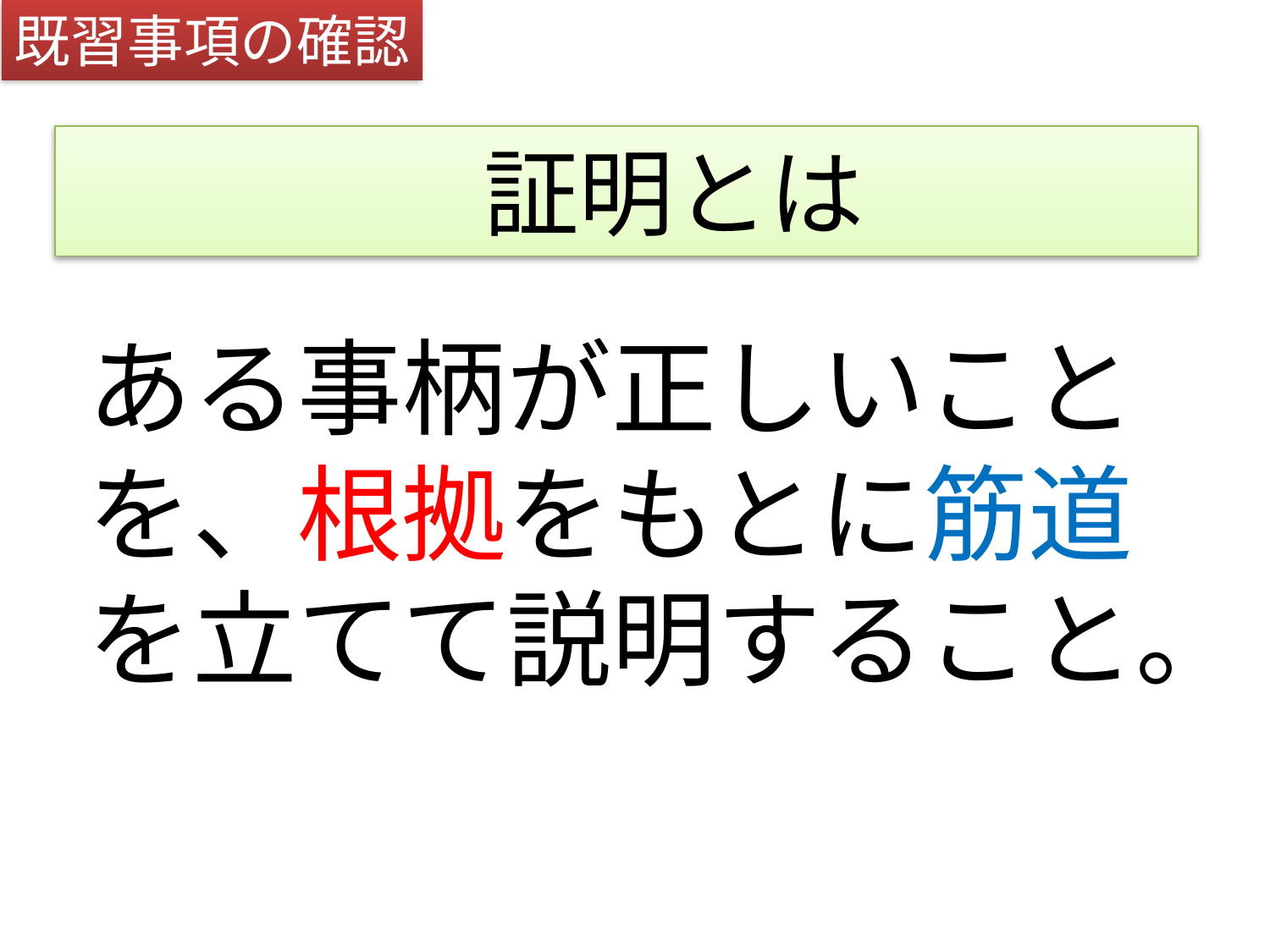

既習事項の確認
# 証明とは
ある事柄が正しいことを、根拠をもとに筋道を立てて説明すること。